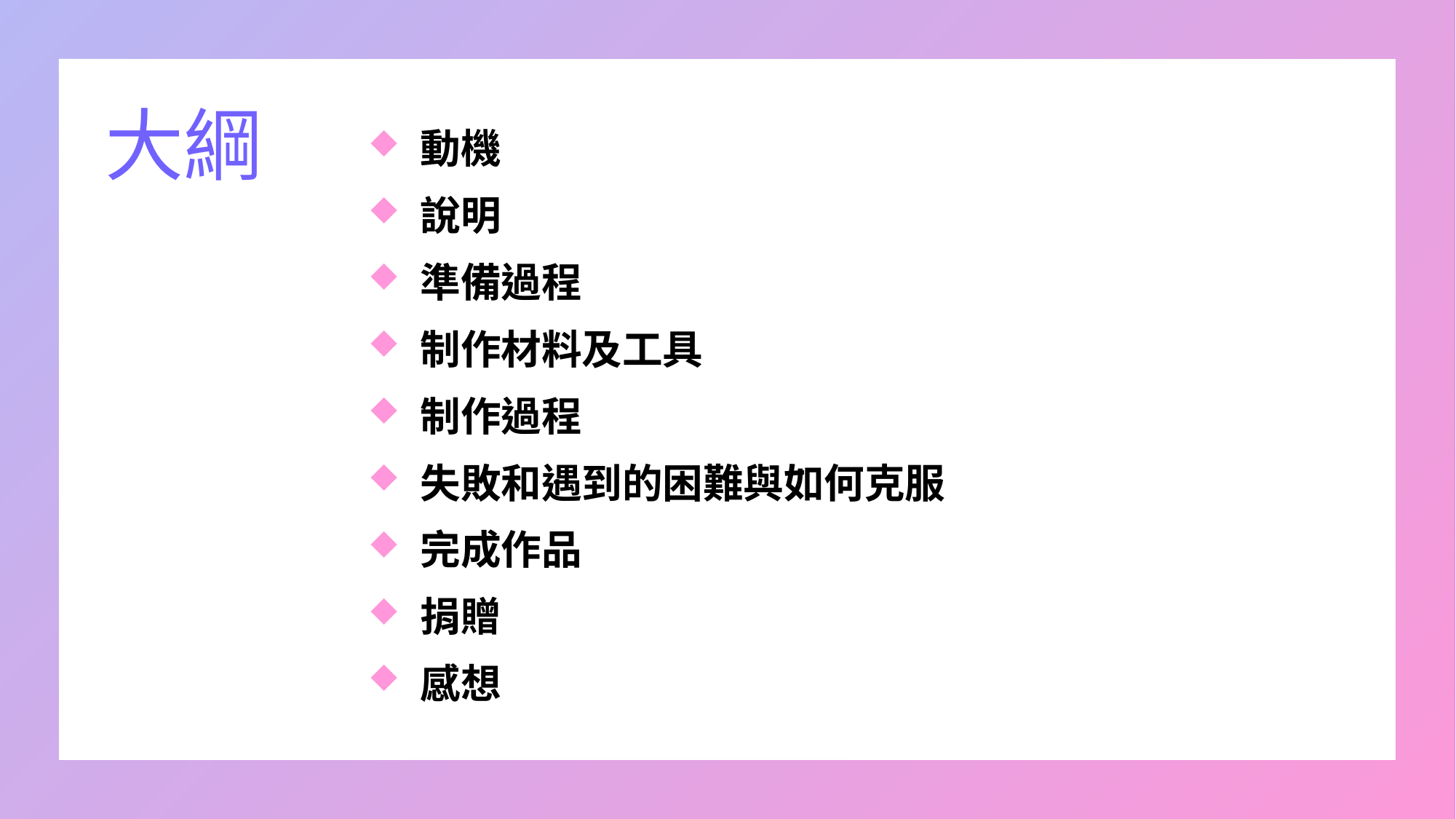

大綱
動機
說明
準備過程
制作材料及工具
制作過程
失敗和遇到的困難與如何克服
完成作品
捐贈
感想